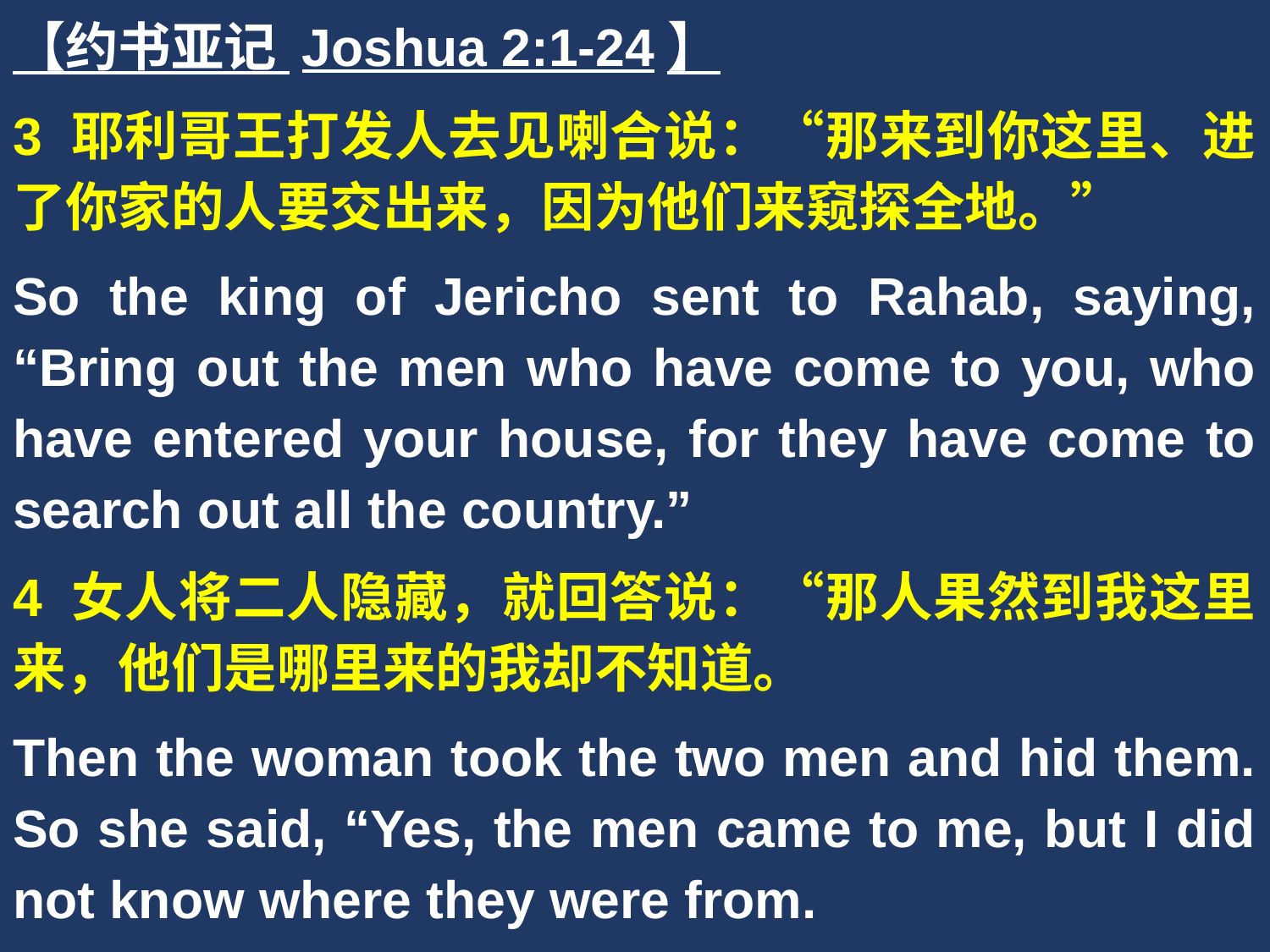

【约书亚记 Joshua 2:1-24】
3 耶利哥王打发人去见喇合说：“那来到你这里、进了你家的人要交出来，因为他们来窥探全地。”
So the king of Jericho sent to Rahab, saying, “Bring out the men who have come to you, who have entered your house, for they have come to search out all the country.”
4 女人将二人隐藏，就回答说：“那人果然到我这里来，他们是哪里来的我却不知道。
Then the woman took the two men and hid them. So she said, “Yes, the men came to me, but I did not know where they were from.